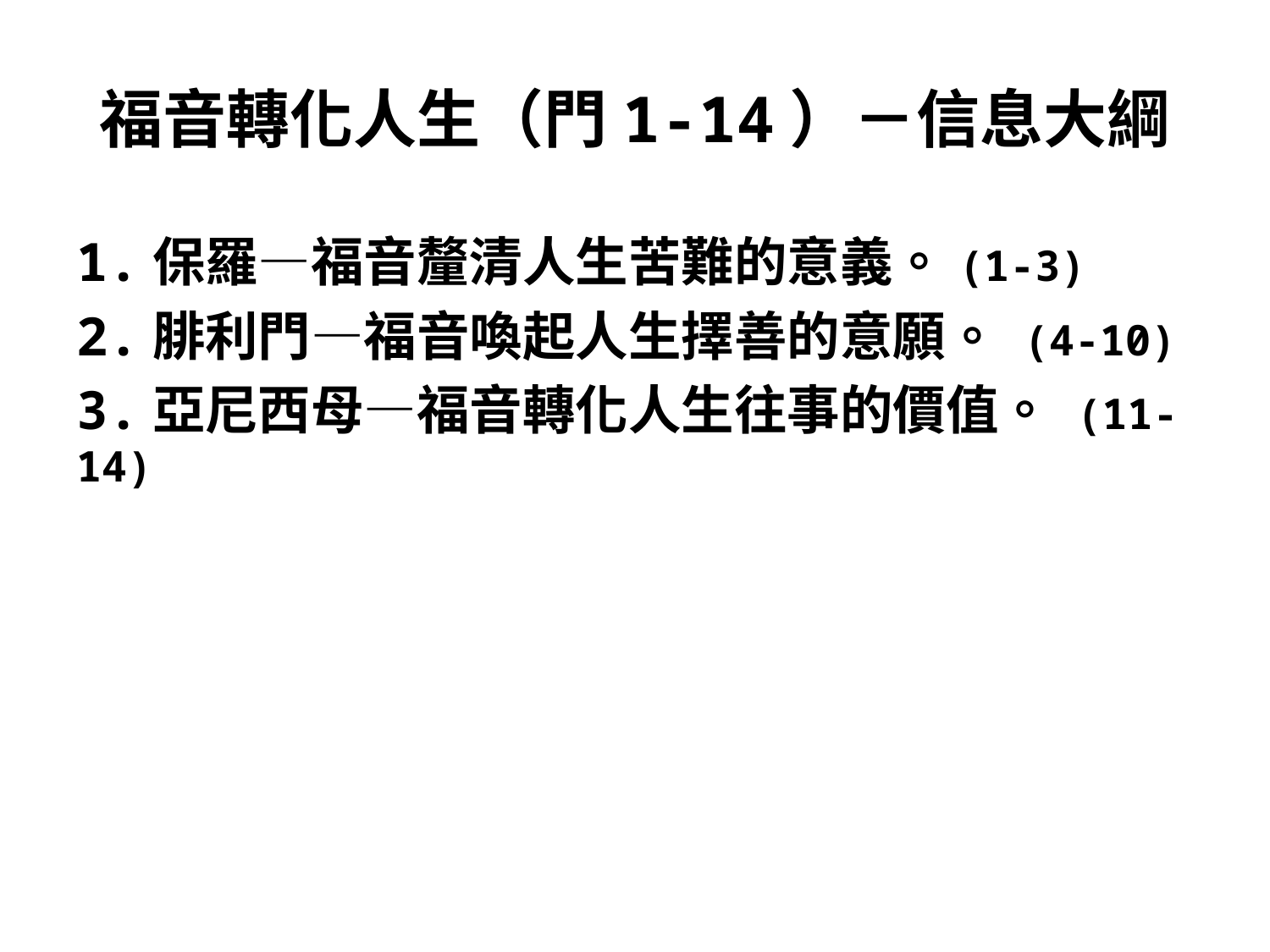

# 福音轉化人生（門1-14）－信息大綱
1.保羅—福音釐清人生苦難的意義。(1-3)
2.腓利門—福音喚起人生擇善的意願。 (4-10)
3.亞尼西母—福音轉化人生往事的價值。 (11-14)